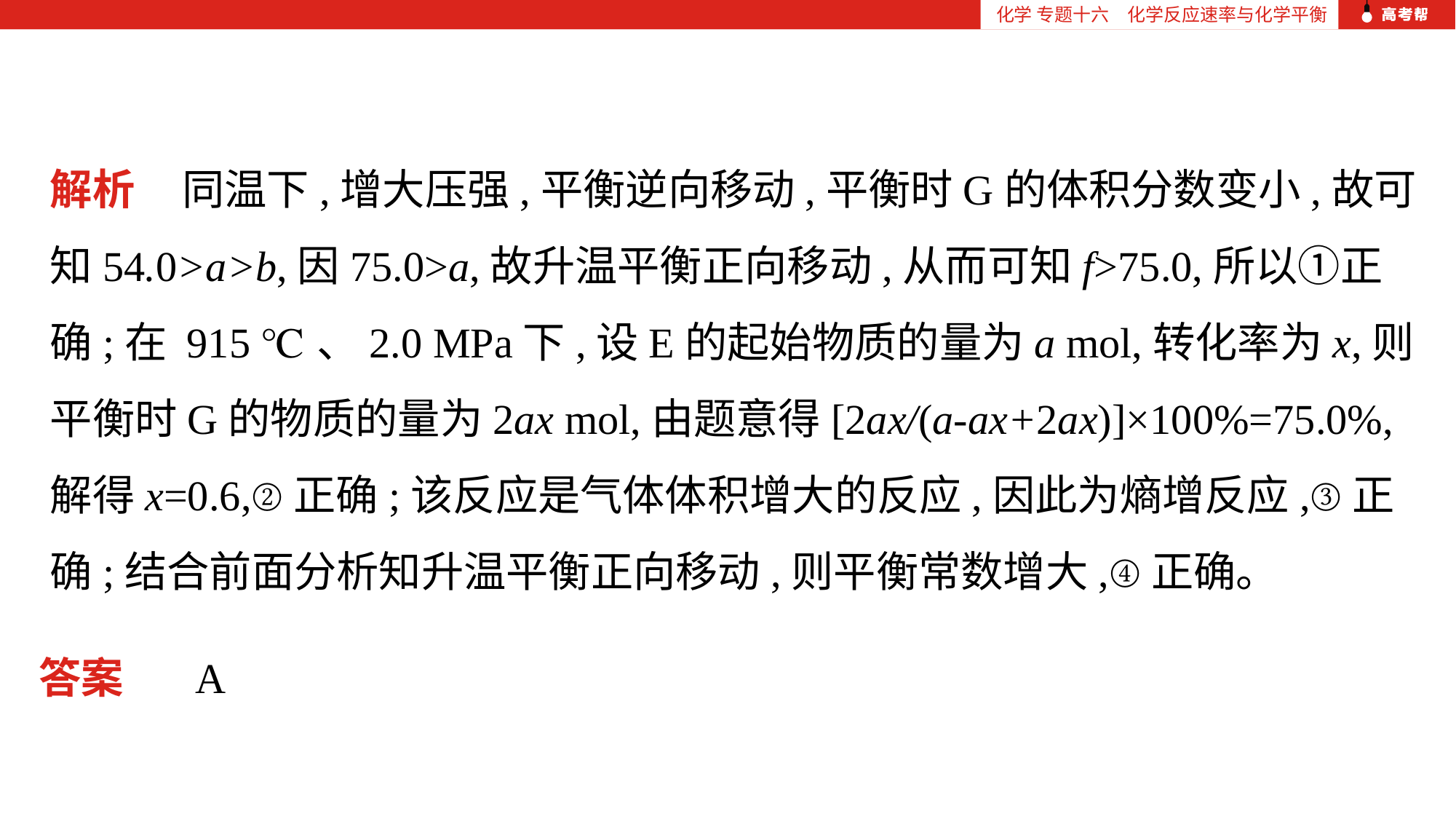

化学 专题十六　化学反应速率与化学平衡

解析     同温下,增大压强,平衡逆向移动,平衡时G的体积分数变小,故可知54.0>a>b,因75.0>a,故升温平衡正向移动,从而可知f>75.0,所以①正确;在 915 ℃、2.0 MPa下,设E的起始物质的量为a mol,转化率为x,则平衡时G的物质的量为2ax mol,由题意得[2ax/(a-ax+2ax)]×100%=75.0%,解得x=0.6,②正确;该反应是气体体积增大的反应,因此为熵增反应,③正确;结合前面分析知升温平衡正向移动,则平衡常数增大,④正确。
答案
A